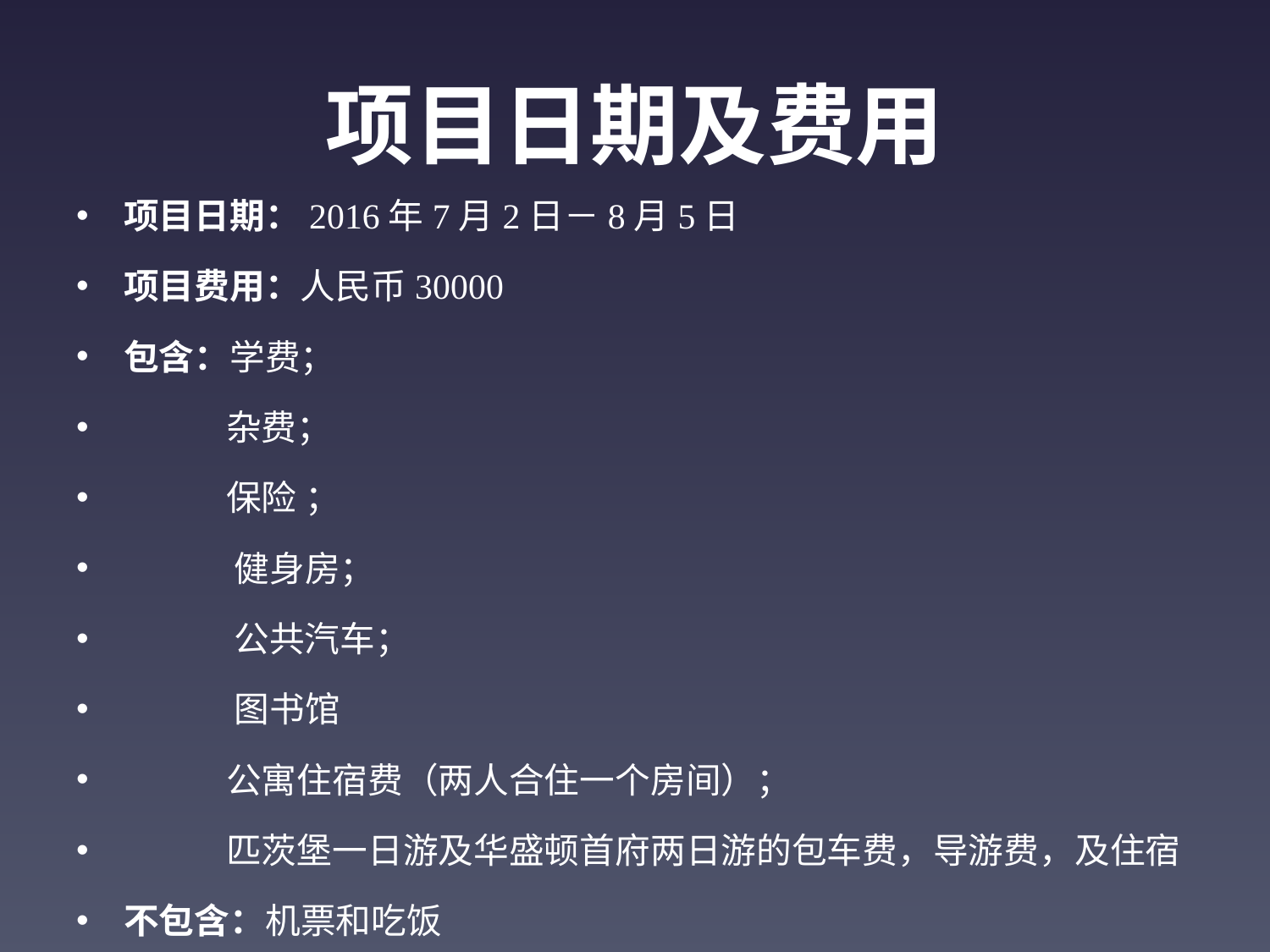

# 项目日期及费用
项目日期：2016年7月2日－8月5日
项目费用：人民币30000
包含：学费；
            杂费；
            保险 ；
             健身房；
             公共汽车；
             图书馆
            公寓住宿费（两人合住一个房间）；
            匹茨堡一日游及华盛顿首府两日游的包车费，导游费，及住宿
不包含：机票和吃饭